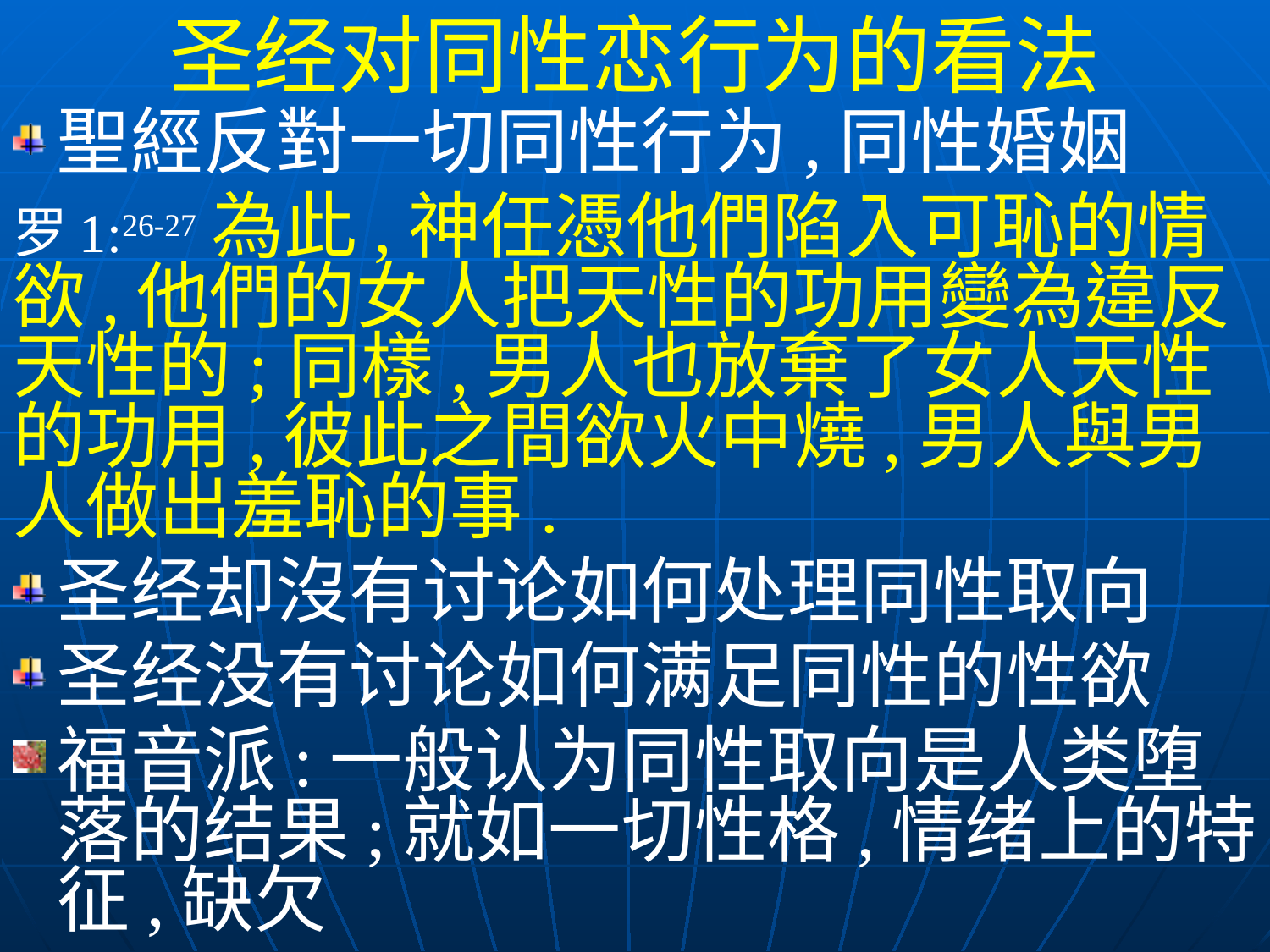

圣经对同性恋行为的看法
聖經反對一切同性行为,同性婚姻
罗1:26-27 為此,神任憑他們陷入可恥的情欲,他們的女人把天性的功用變為違反天性的; 同樣,男人也放棄了女人天性的功用,彼此之間欲火中燒,男人與男人做出羞恥的事.
圣经却沒有讨论如何处理同性取向
圣经没有讨论如何满足同性的性欲
福音派:一般认为同性取向是人类堕落的结果;就如一切性格,情绪上的特征,缺欠